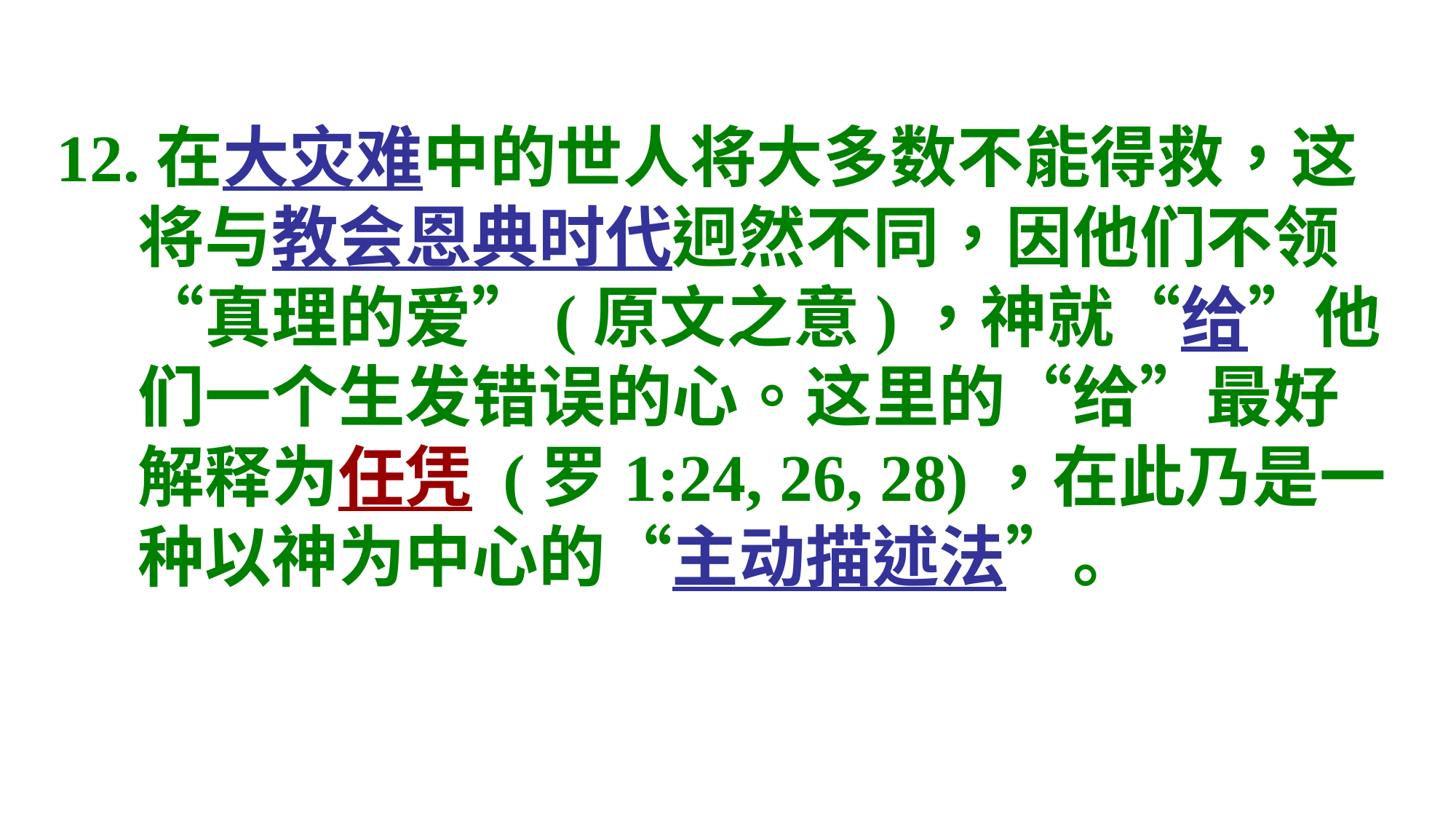

12.在大灾难中的世人将大多数不能得救，这将与教会恩典时代迥然不同，因他们不领“真理的爱”(原文之意)，神就“给”他们一个生发错误的心。这里的“给”最好解释为任凭 (罗1:24, 26, 28)，在此乃是一种以神为中心的“主动描述法”。